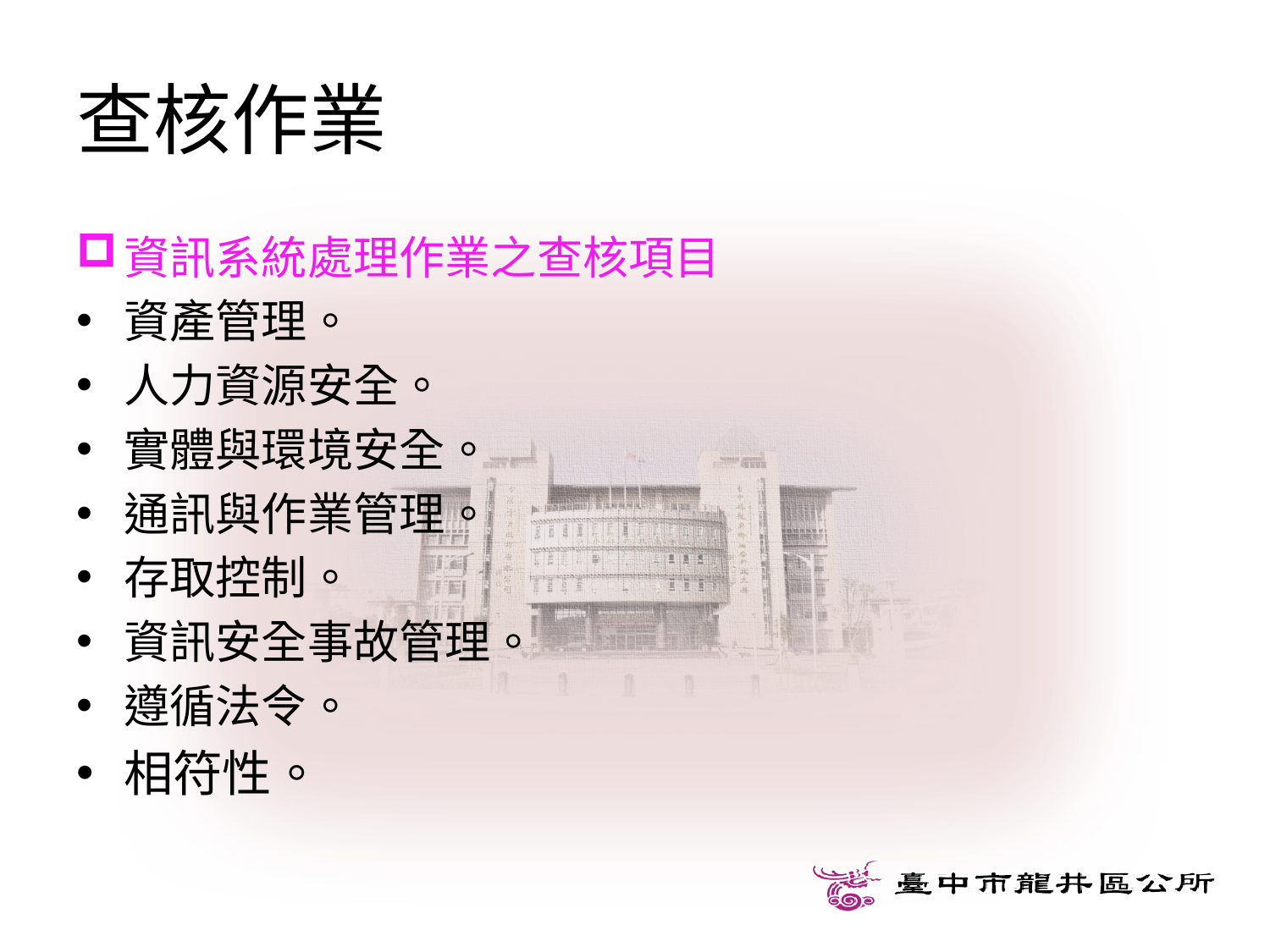

# 查核作業
資訊系統處理作業之查核項目
資產管理。
人力資源安全。
實體與環境安全。
通訊與作業管理。
存取控制。
資訊安全事故管理。
遵循法令。
相符性。